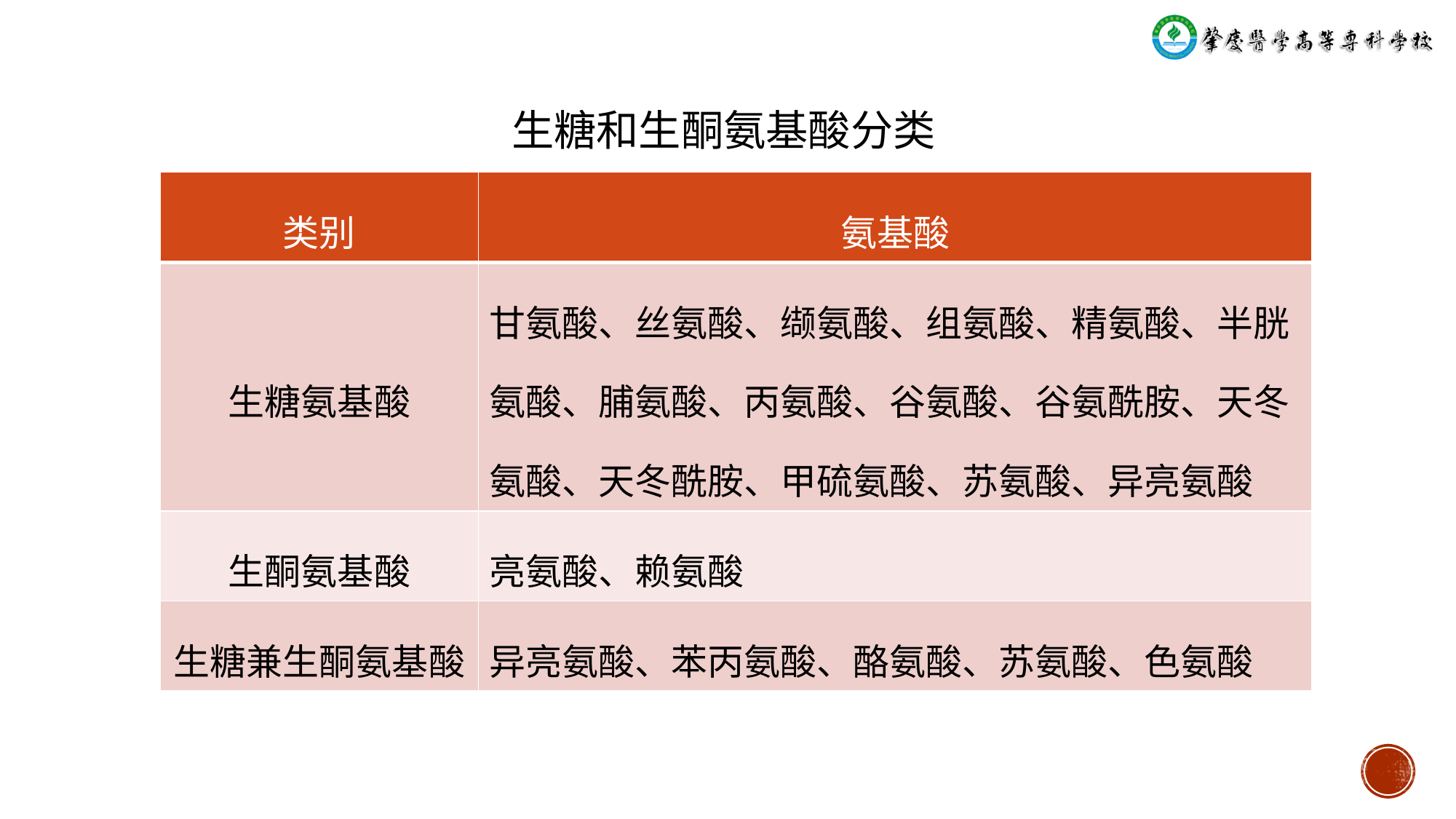

生糖和生酮氨基酸分类
| 类别 | 氨基酸 |
| --- | --- |
| 生糖氨基酸 | 甘氨酸、丝氨酸、缬氨酸、组氨酸、精氨酸、半胱氨酸、脯氨酸、丙氨酸、谷氨酸、谷氨酰胺、天冬氨酸、天冬酰胺、甲硫氨酸、苏氨酸、异亮氨酸 |
| 生酮氨基酸 | 亮氨酸、赖氨酸 |
| 生糖兼生酮氨基酸 | 异亮氨酸、苯丙氨酸、酪氨酸、苏氨酸、色氨酸 |